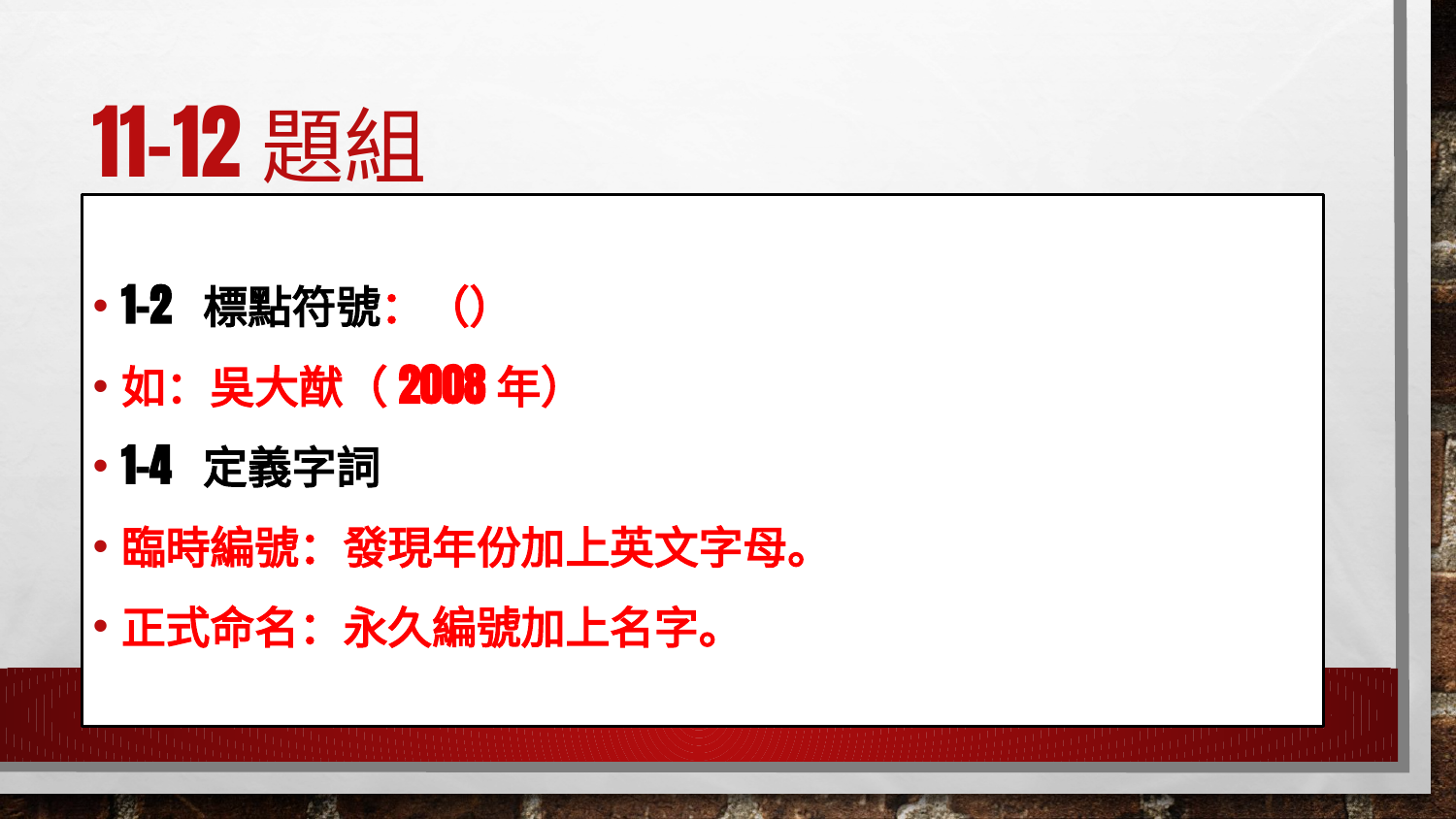

# 11-12題組
1-2  標點符號：（）
如：吳大猷（2008年）
1-4  定義字詞
臨時編號：發現年份加上英文字母。
正式命名：永久編號加上名字。